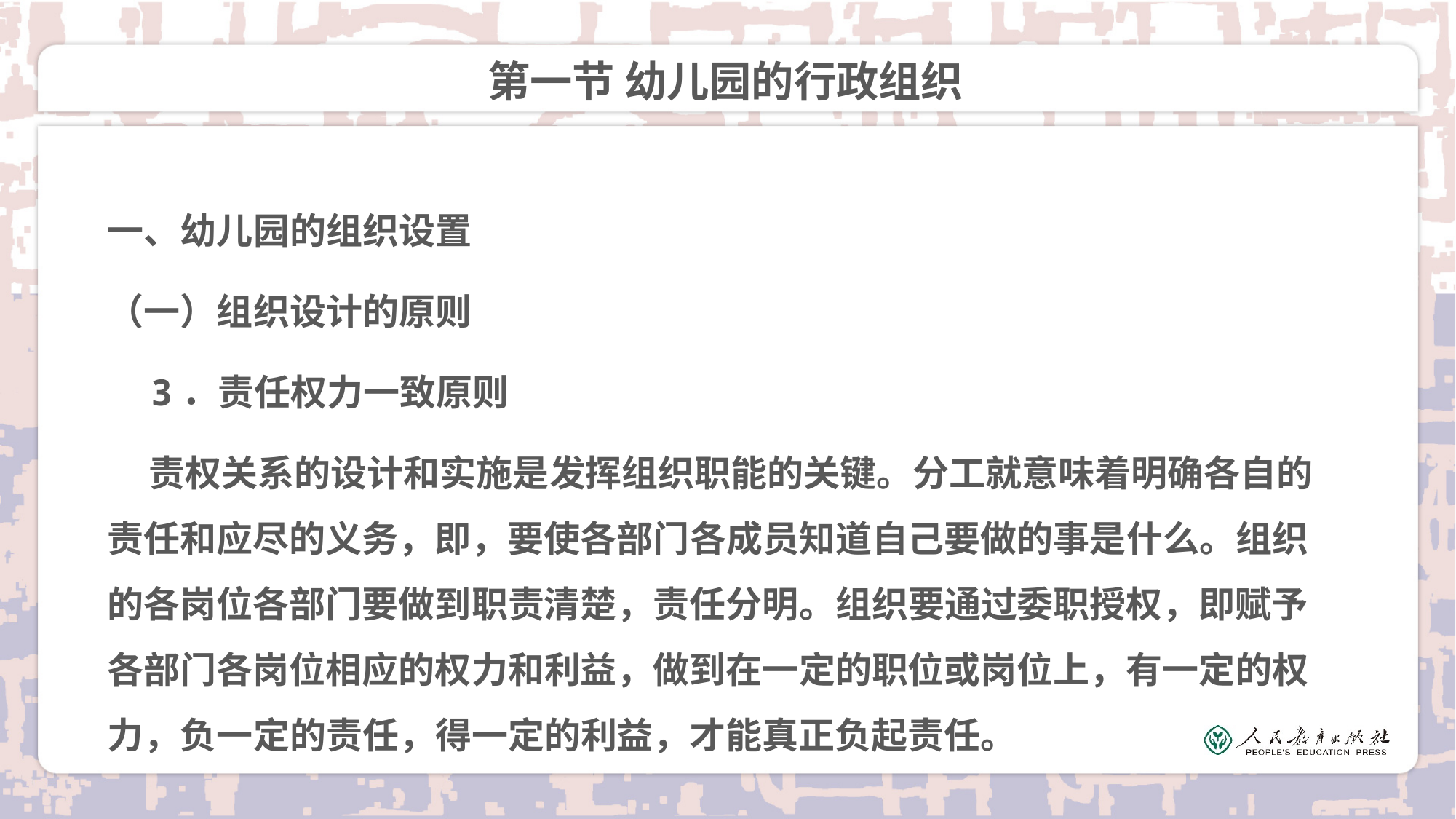

# 第一节 幼儿园的行政组织
一、幼儿园的组织设置
（一）组织设计的原则
  3．责任权力一致原则
    责权关系的设计和实施是发挥组织职能的关键。分工就意味着明确各自的责任和应尽的义务，即，要使各部门各成员知道自己要做的事是什么。组织的各岗位各部门要做到职责清楚，责任分明。组织要通过委职授权，即赋予各部门各岗位相应的权力和利益，做到在一定的职位或岗位上，有一定的权力，负一定的责任，得一定的利益，才能真正负起责任。